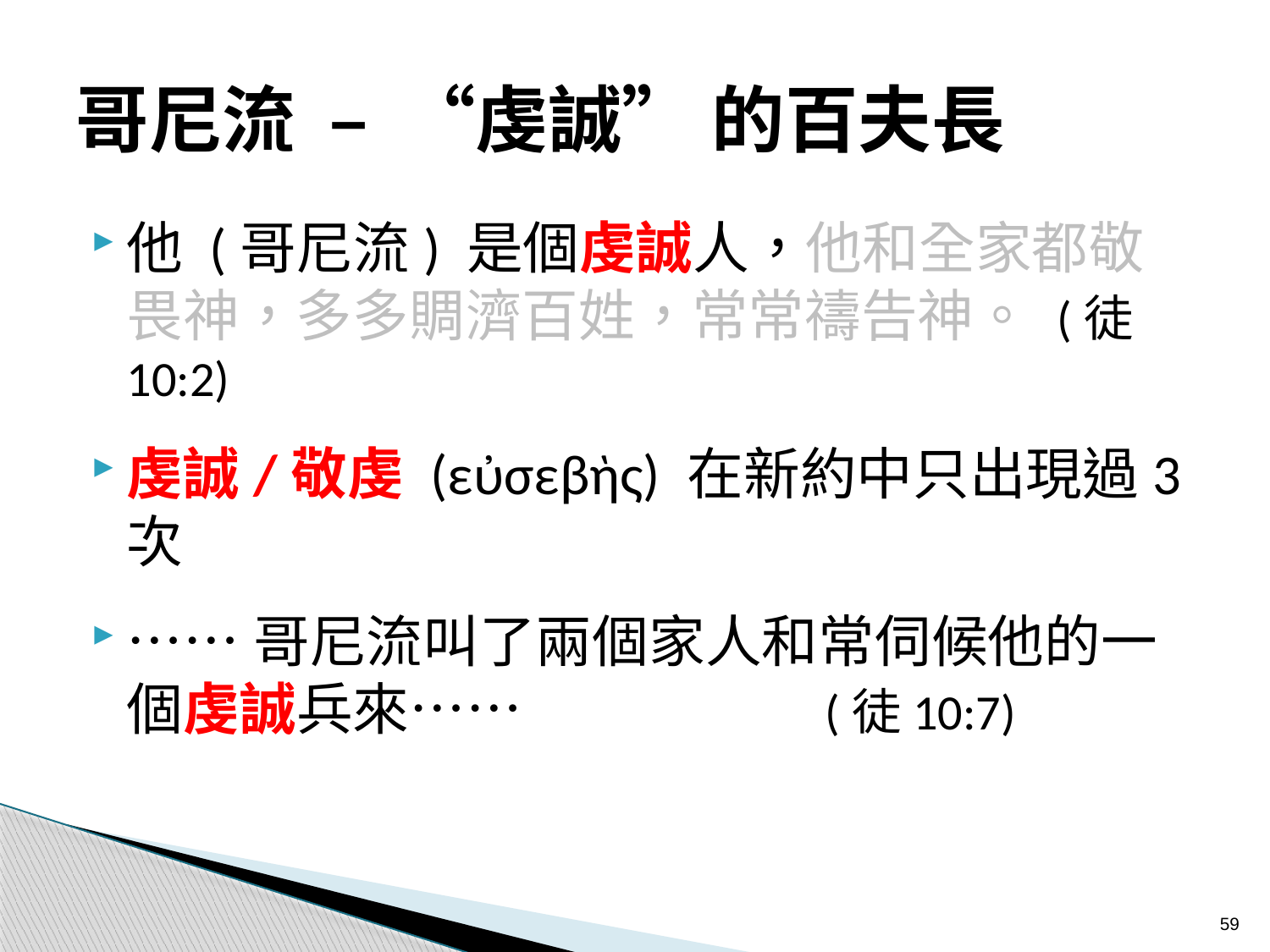

# 哥尼流  –  “虔誠” 的百夫長
他 (哥尼流) 是個虔誠人，他和全家都敬畏神，多多賙濟百姓，常常禱告神。 (徒10:2)
虔誠/敬虔 (εὐσεβὴς) 在新約中只出現過3次
……哥尼流叫了兩個家人和常伺候他的一個虔誠兵來……	(徒10:7)

59